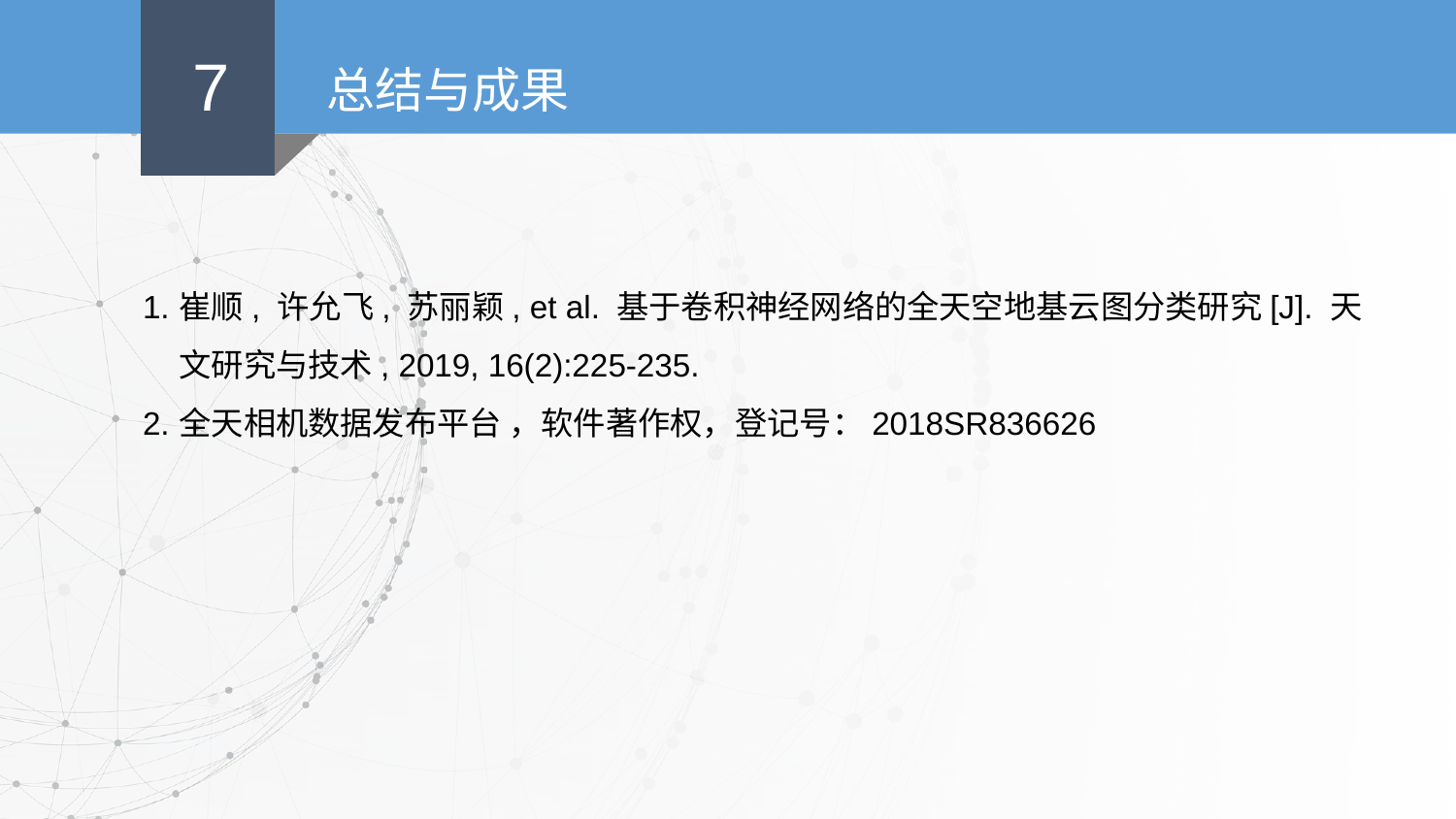

7
总结与成果

崔顺, 许允飞, 苏丽颖, et al. 基于卷积神经网络的全天空地基云图分类研究[J]. 天文研究与技术, 2019, 16(2):225-235.
全天相机数据发布平台 ，软件著作权，登记号：2018SR836626